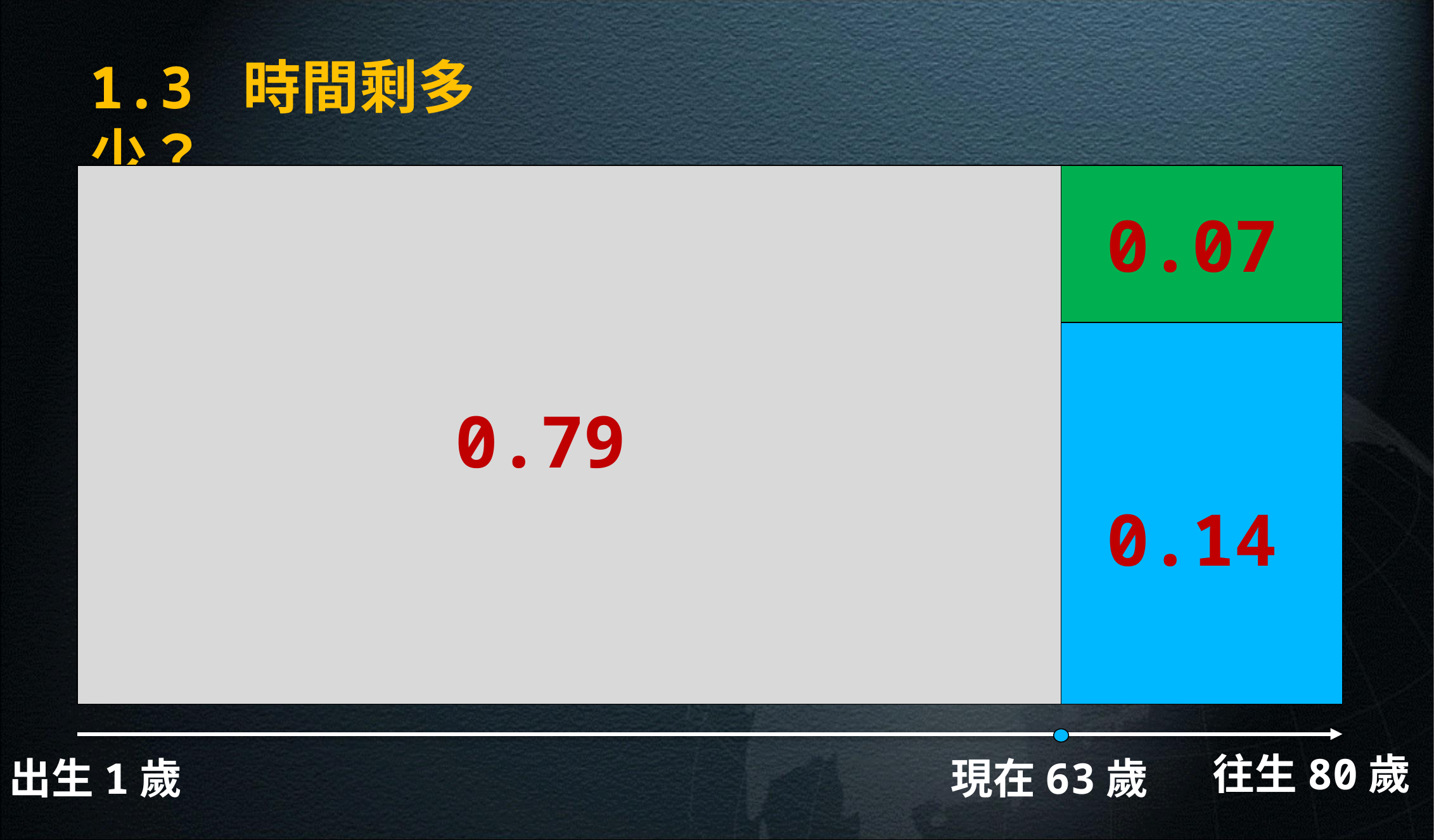

1.3 時間剩多少？

0.07
0.79
0.14

往生80歲
出生1歲
現在63歲